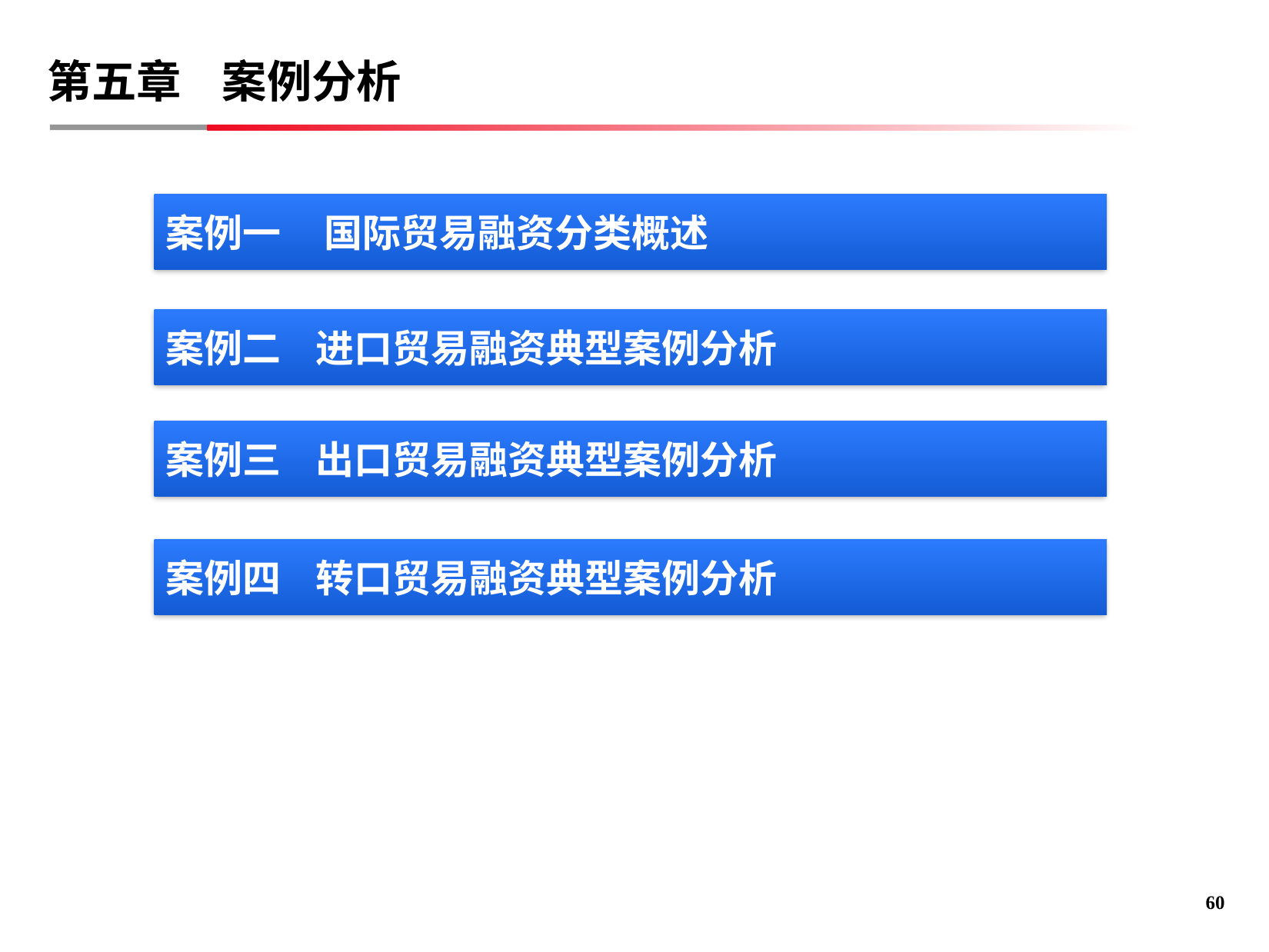

第五章    案例分析
案例一     国际贸易融资分类概述
案例二    进口贸易融资典型案例分析
案例三    出口贸易融资典型案例分析
案例四    转口贸易融资典型案例分析
60